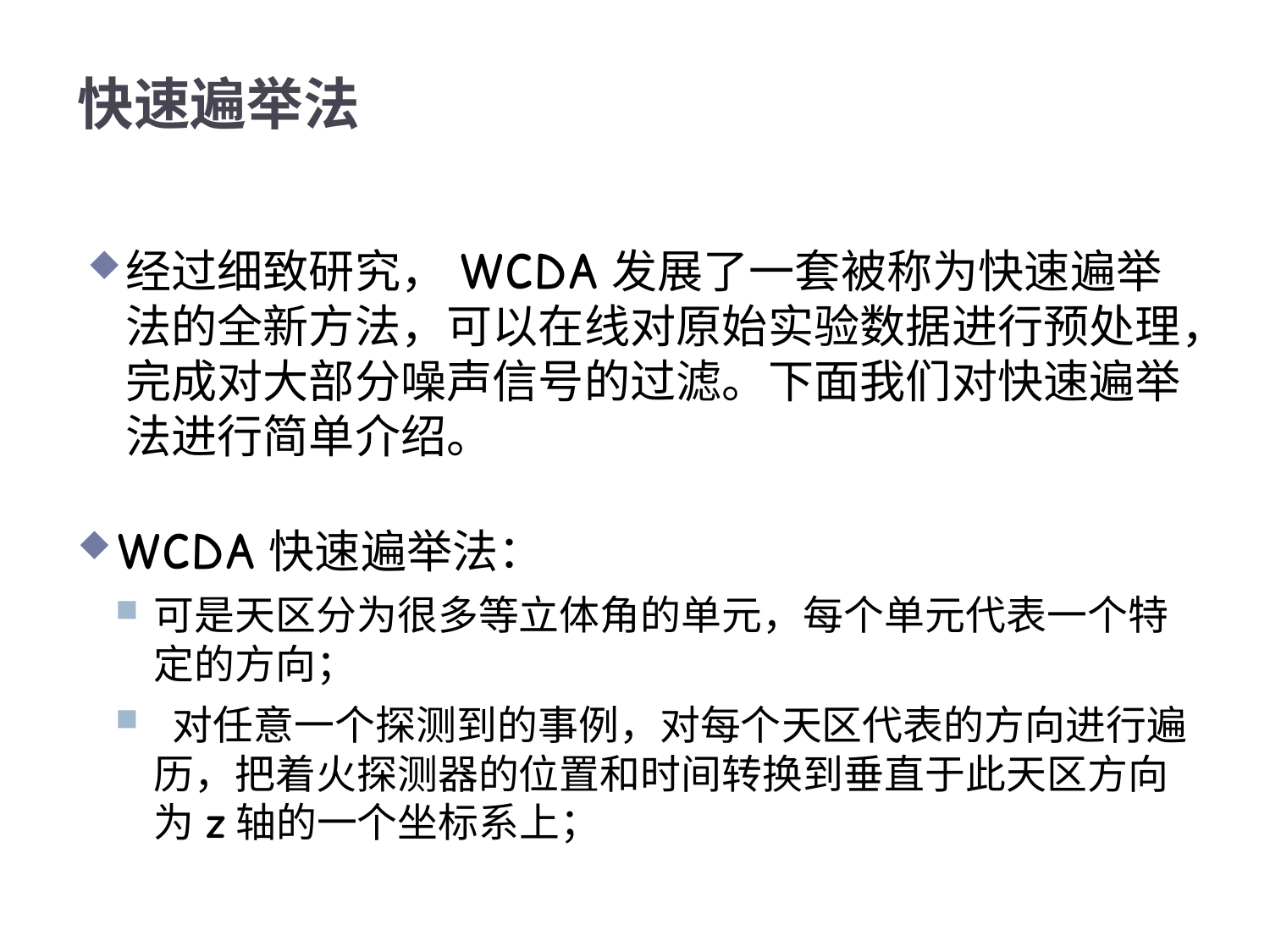

# 快速遍举法
经过细致研究，WCDA发展了一套被称为快速遍举法的全新方法，可以在线对原始实验数据进行预处理，完成对大部分噪声信号的过滤。下面我们对快速遍举法进行简单介绍。
WCDA快速遍举法：
可是天区分为很多等立体角的单元，每个单元代表一个特定的方向；
 对任意一个探测到的事例，对每个天区代表的方向进行遍历，把着火探测器的位置和时间转换到垂直于此天区方向为z轴的一个坐标系上；